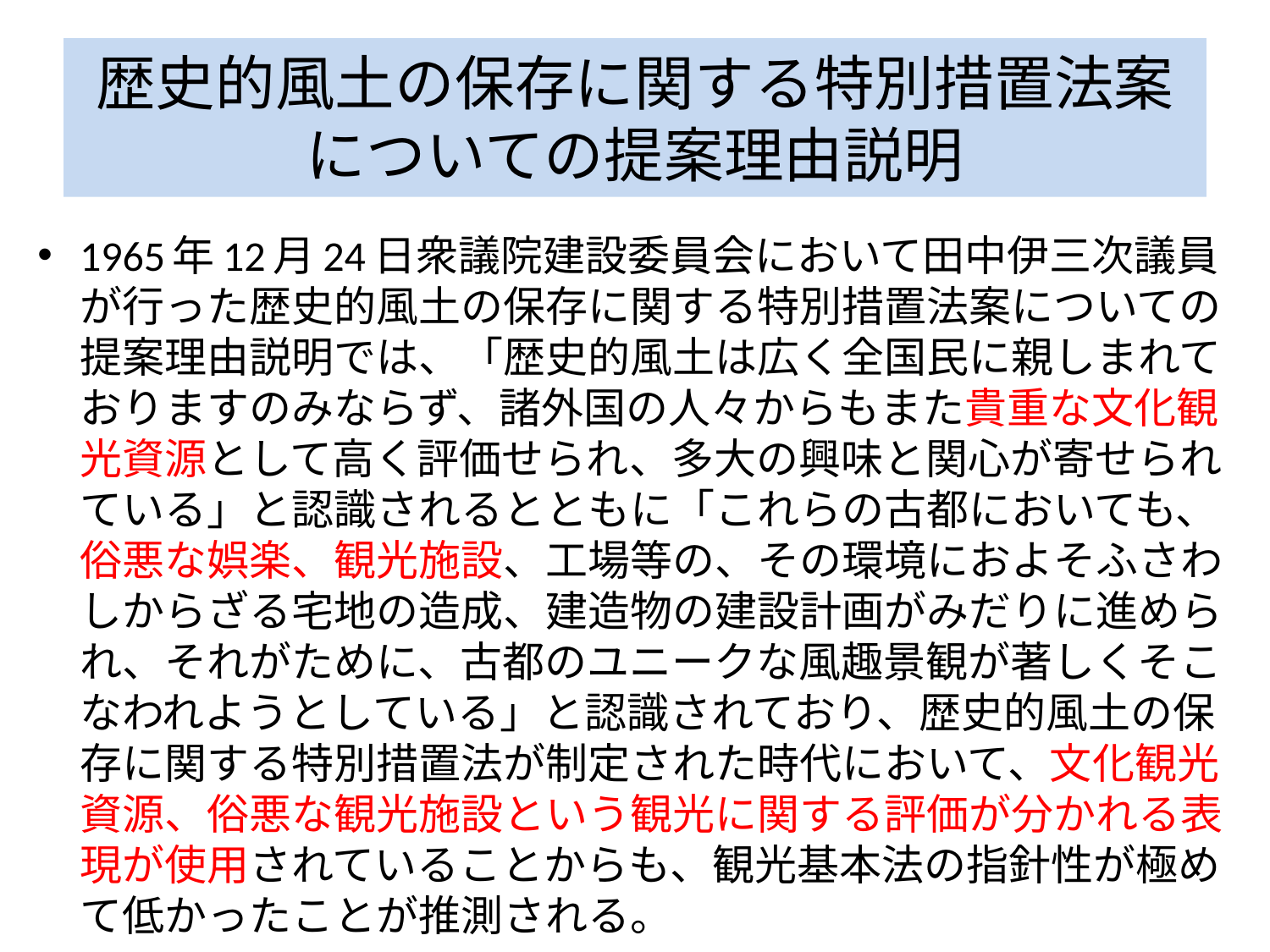

# 歴史的風土の保存に関する特別措置法案についての提案理由説明
1965年12月24日衆議院建設委員会において田中伊三次議員が行った歴史的風土の保存に関する特別措置法案についての提案理由説明では、「歴史的風土は広く全国民に親しまれておりますのみならず、諸外国の人々からもまた貴重な文化観光資源として高く評価せられ、多大の興味と関心が寄せられている」と認識されるとともに「これらの古都においても、俗悪な娯楽、観光施設、工場等の、その環境におよそふさわしからざる宅地の造成、建造物の建設計画がみだりに進められ、それがために、古都のユニークな風趣景観が著しくそこなわれようとしている」と認識されており、歴史的風土の保存に関する特別措置法が制定された時代において、文化観光資源、俗悪な観光施設という観光に関する評価が分かれる表現が使用されていることからも、観光基本法の指針性が極めて低かったことが推測される。